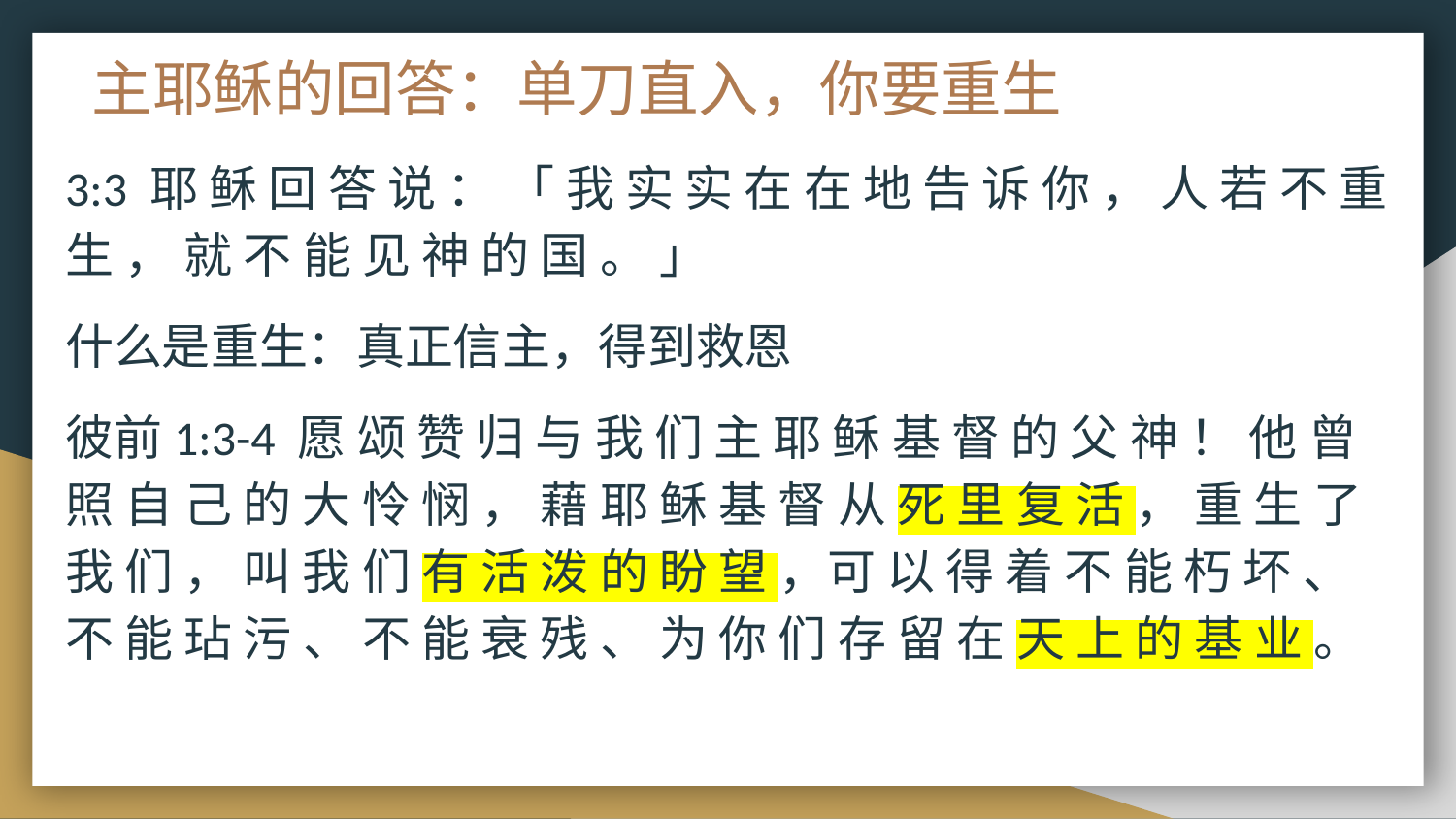

# 主耶稣的回答：单刀直入，你要重生
3:3 耶 稣 回 答 说 ： 「 我 实 实 在 在 地 告 诉 你 ， 人 若 不 重 生 ， 就 不 能 见 神 的 国 。 」
什么是重生：真正信主，得到救恩
彼前1:3-4 愿 颂 赞 归 与 我 们 主 耶 稣 基 督 的 父 神 ！ 他 曾 照 自 己 的 大 怜 悯 ， 藉 耶 稣 基 督 从 死 里 复 活 ， 重 生 了 我 们 ， 叫 我 们 有 活 泼 的 盼 望 ，可 以 得 着 不 能 朽 坏 、 不 能 玷 污 、 不 能 衰 残 、 为 你 们 存 留 在 天 上 的 基 业 。